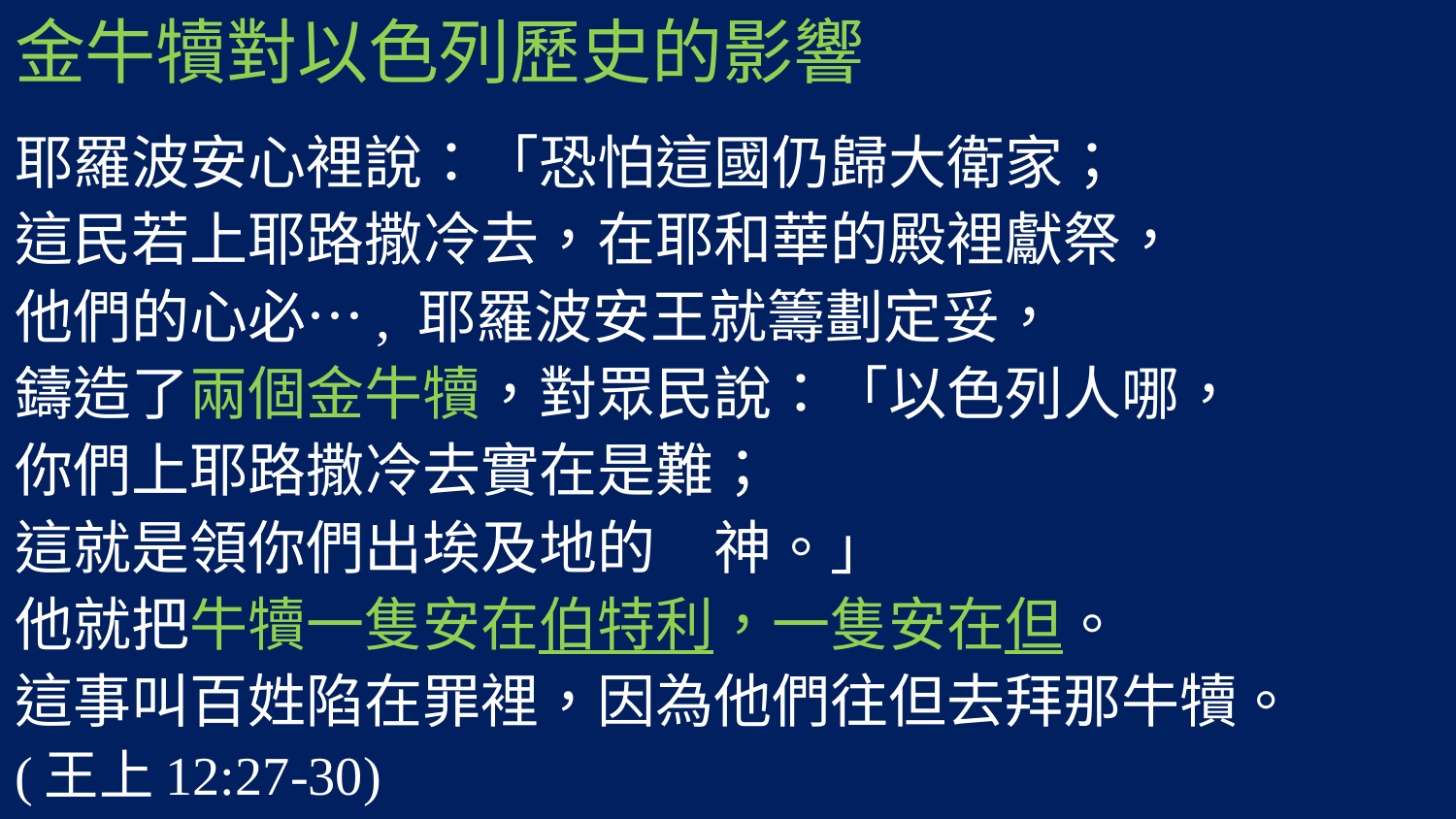

金牛犢對以色列歷史的影響

耶羅波安心裡說：「恐怕這國仍歸大衛家；
這民若上耶路撒冷去，在耶和華的殿裡獻祭，
他們的心必…, 耶羅波安王就籌劃定妥，
鑄造了兩個金牛犢，對眾民說：「以色列人哪，
你們上耶路撒冷去實在是難；
這就是領你們出埃及地的　神。」
他就把牛犢一隻安在伯特利，一隻安在但。
這事叫百姓陷在罪裡，因為他們往但去拜那牛犢。
(王上12:27-30)